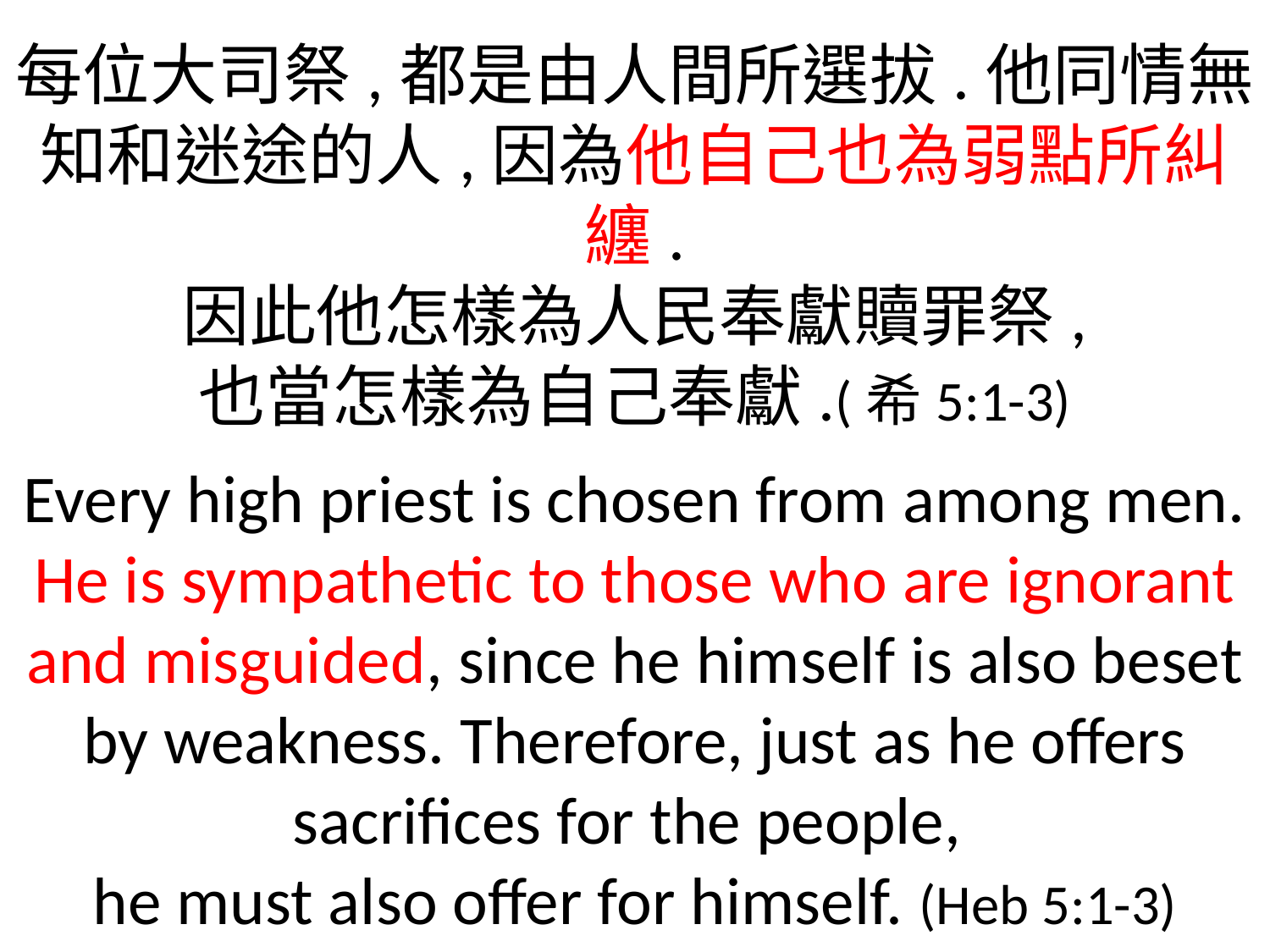

每位大司祭,都是由人間所選拔.他同情無知和迷途的人,因為他自己也為弱點所糾纏.
因此他怎樣為人民奉獻贖罪祭,
也當怎樣為自己奉獻.(希5:1-3)
Every high priest is chosen from among men. He is sympathetic to those who are ignorant and misguided, since he himself is also beset by weakness. Therefore, just as he offers sacrifices for the people,
he must also offer for himself. (Heb 5:1-3)